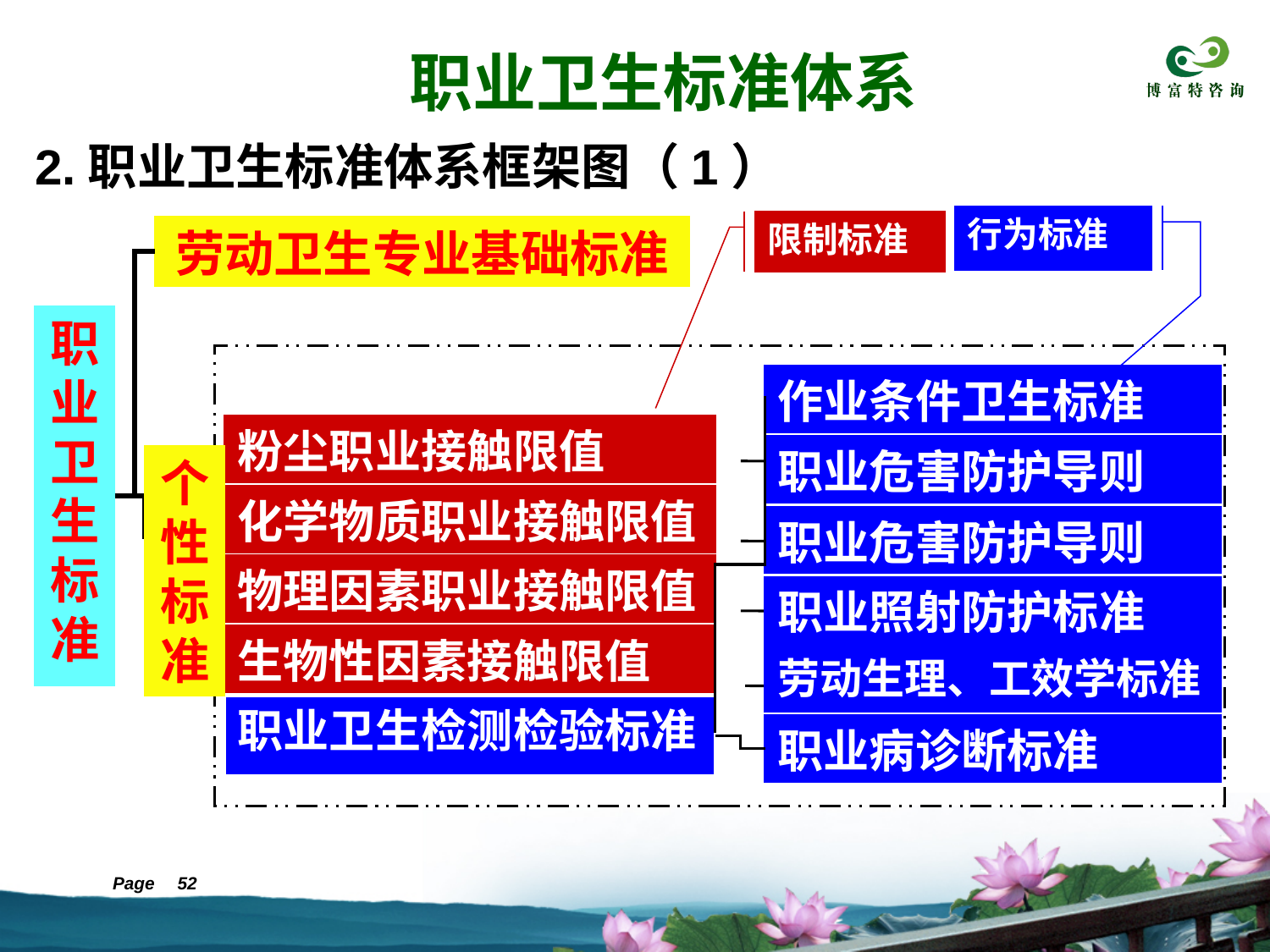

职业卫生标准体系
2.职业卫生标准体系框架图（1）
行为标准
限制标准
劳动卫生专业基础标准
职业卫生标准

作业条件卫生标准
粉尘职业接触限值
职业危害防护导则

化学物质职业接触限值
职业危害防护导则

物理因素职业接触限值
职业照射防护标准

生物性因素接触限值
劳动生理、工效学标准

职业卫生检测检验标准
职业病诊断标准
个性标准